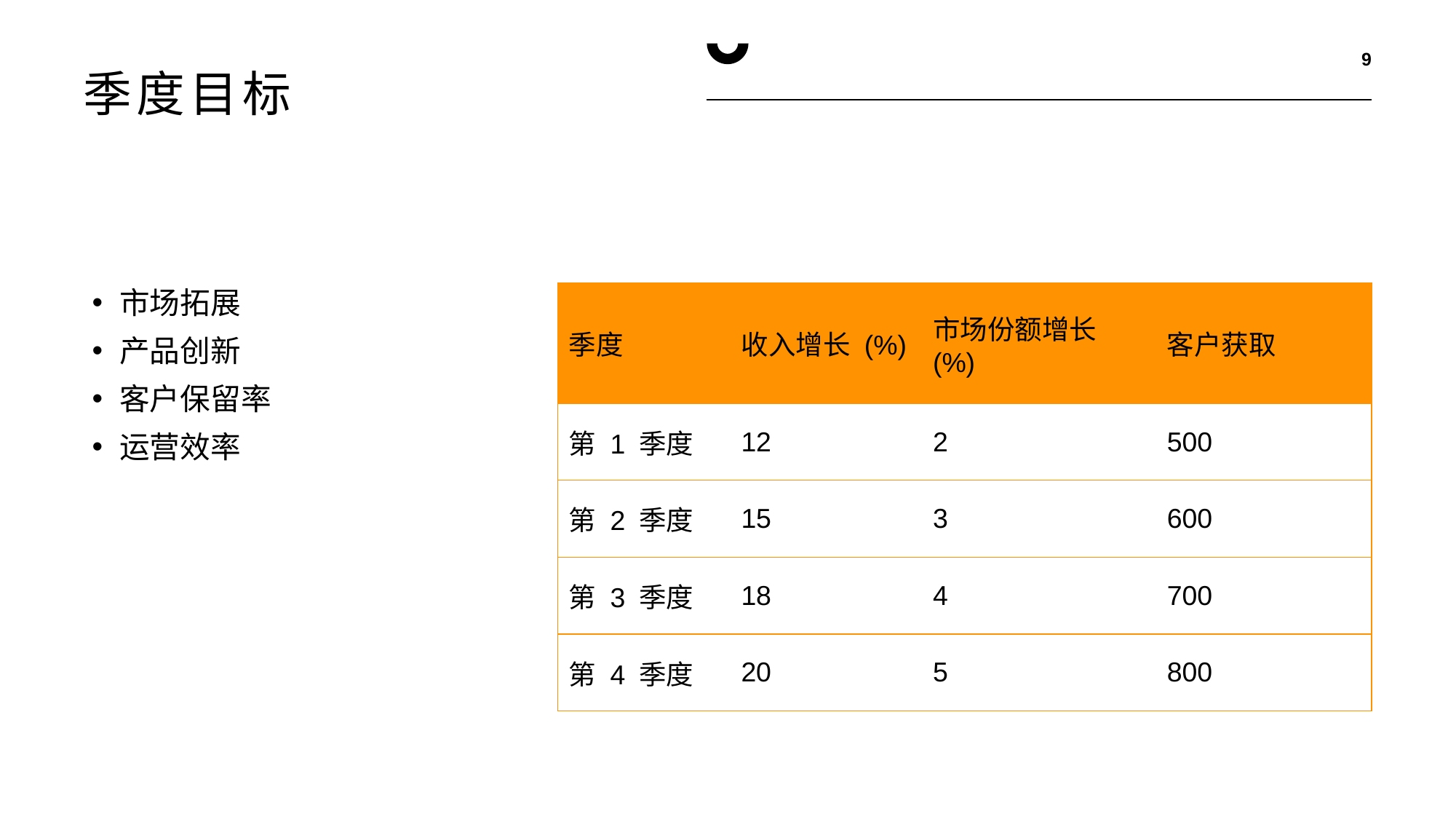

9
# 季度目标
市场拓展
产品创新
客户保留率
运营效率
| 季度 | 收入增长 (%) | 市场份额增长 (%) | 客户获取 |
| --- | --- | --- | --- |
| 第 1 季度 | 12 | 2 | 500 |
| 第 2 季度 | 15 | 3 | 600 |
| 第 3 季度 | 18 | 4 | 700 |
| 第 4 季度 | 20 | 5 | 800 |